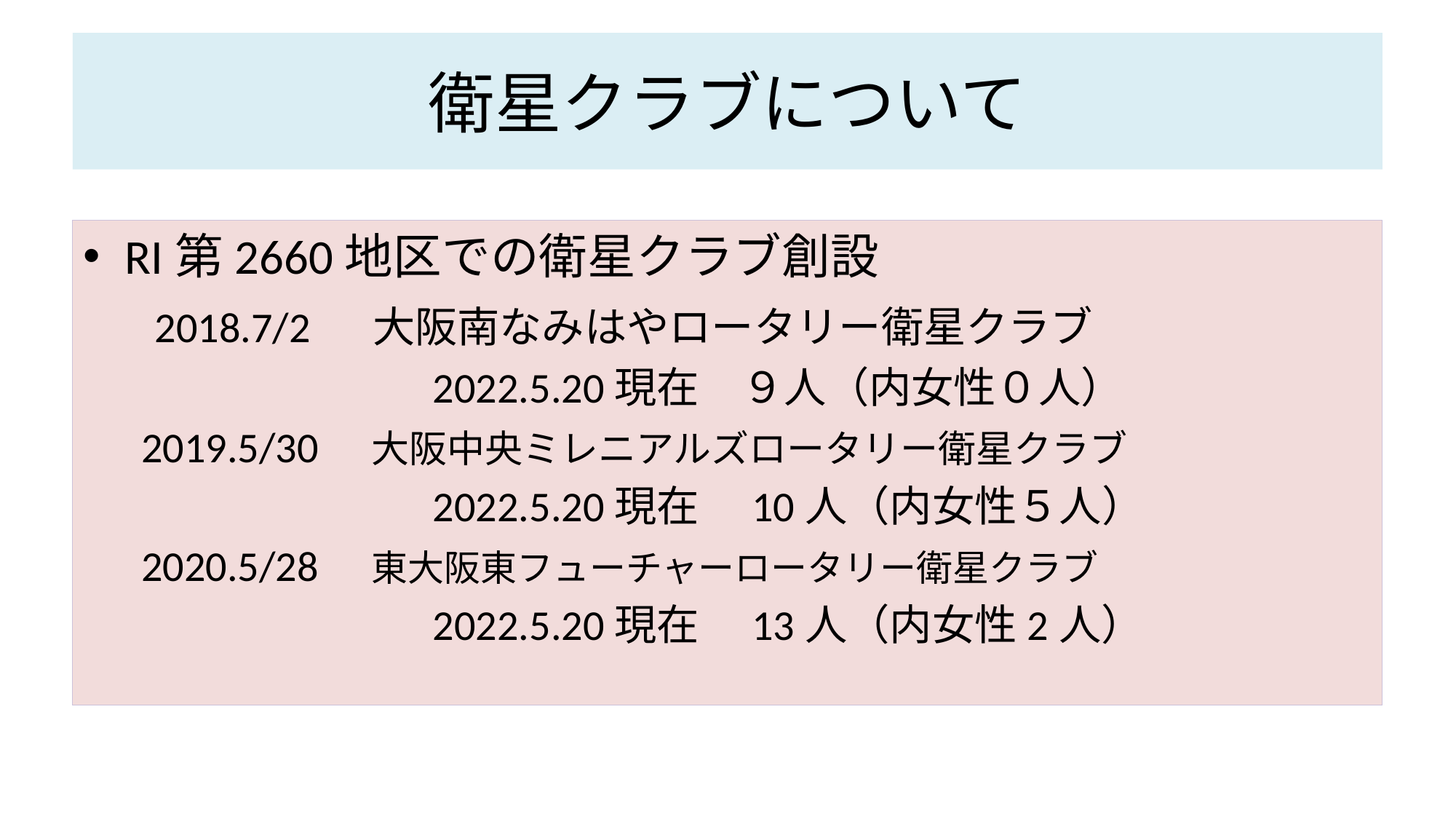

# 衛星クラブについて
RI第2660地区での衛星クラブ創設
　 2018.7/2　 大阪南なみはやロータリー衛星クラブ
　　　　　　　　2022.5.20現在　９人（内女性０人）
      2019.5/30　大阪中央ミレニアルズロータリー衛星クラブ
　　　　　　　　2022.5.20現在　10人（内女性５人）
      2020.5/28　東大阪東フューチャーロータリー衛星クラブ
　　　　　　　　2022.5.20現在　13人（内女性2人）